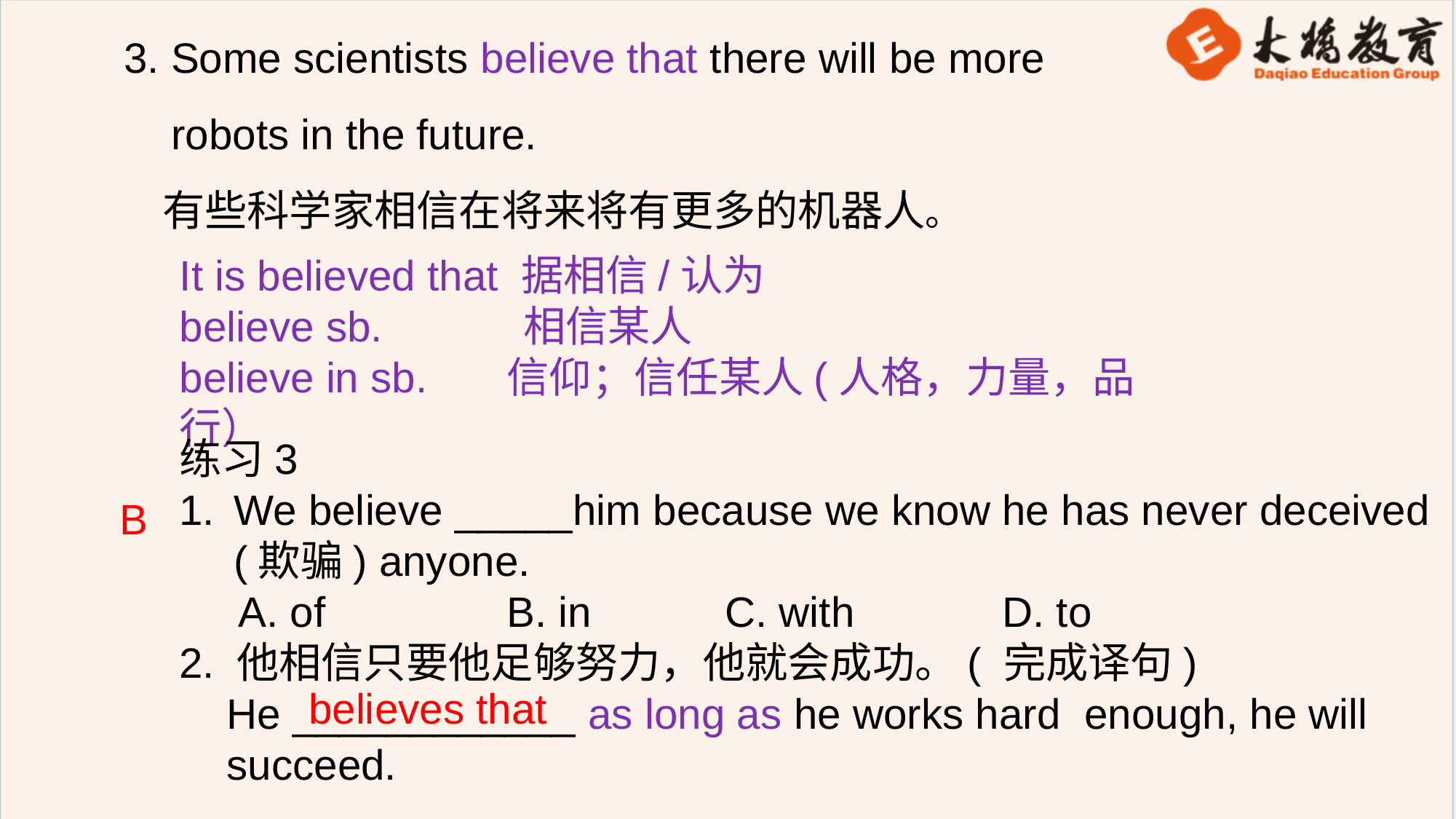

3. Some scientists believe that there will be more
        robots in the future.
        有些科学家相信在将来将有更多的机器人。
It is believed that 据相信/认为
believe sb.           相信某人
believe in sb.	信仰；信任某人(人格，力量，品行）
练习3
We believe _____him because we know he has never deceived (欺骗) anyone.
     A. of   		B. in    	C. with    	     D. to
2. 他相信只要他足够努力，他就会成功。( 完成译句)
    He ____________ as long as he works hard  enough, he will
    succeed.
B
believes that